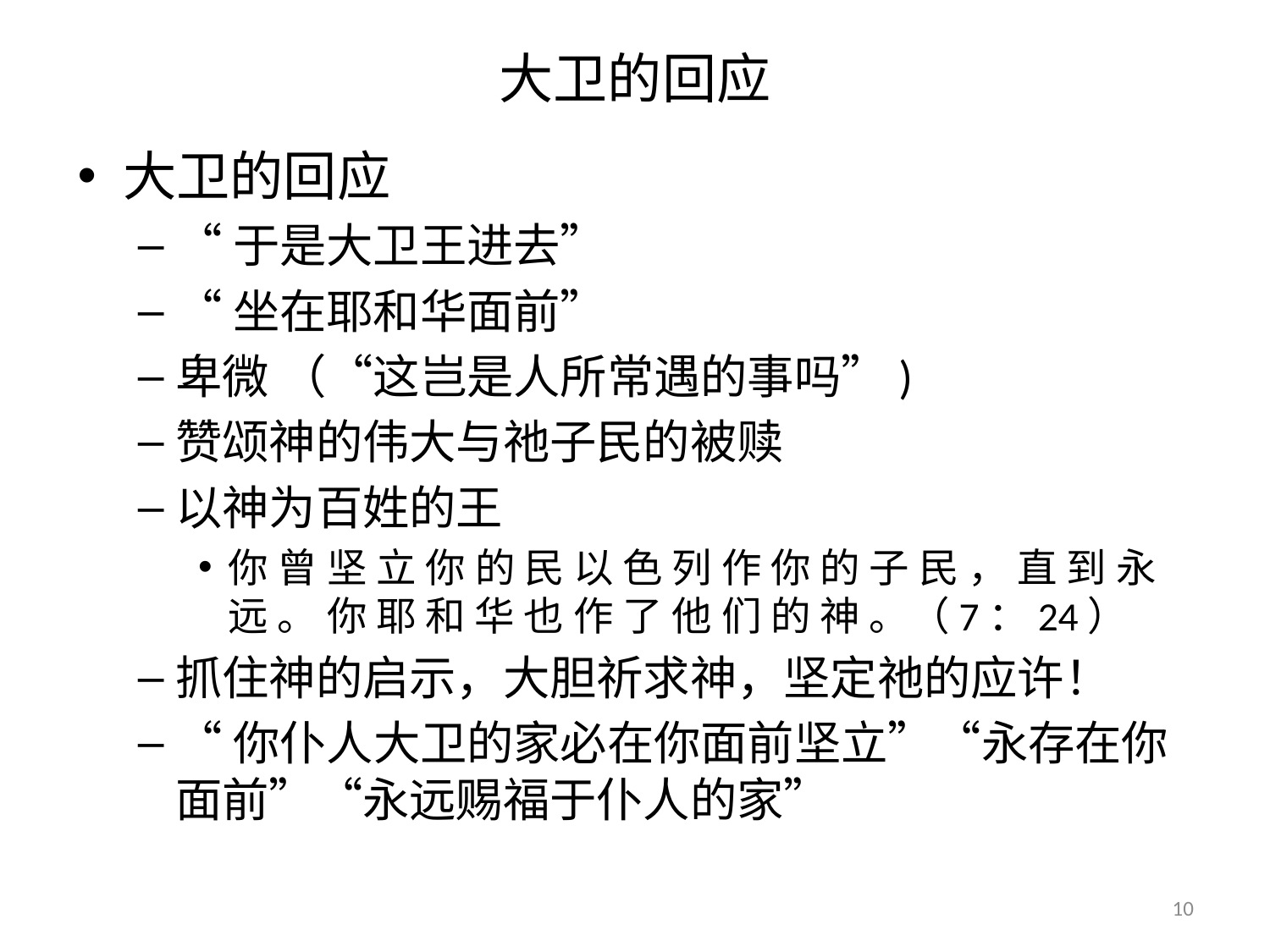

# 大卫的回应
大卫的回应
“于是大卫王进去”
“坐在耶和华面前”
卑微 （“这岂是人所常遇的事吗”)
赞颂神的伟大与祂子民的被赎
以神为百姓的王
你 曾 坚 立 你 的 民 以 色 列 作 你 的 子 民 ， 直 到 永 远 。 你 耶 和 华 也 作 了 他 们 的 神 。（7：24）
抓住神的启示，大胆祈求神，坚定祂的应许！
“你仆人大卫的家必在你面前坚立”“永存在你面前”“永远赐福于仆人的家”
10